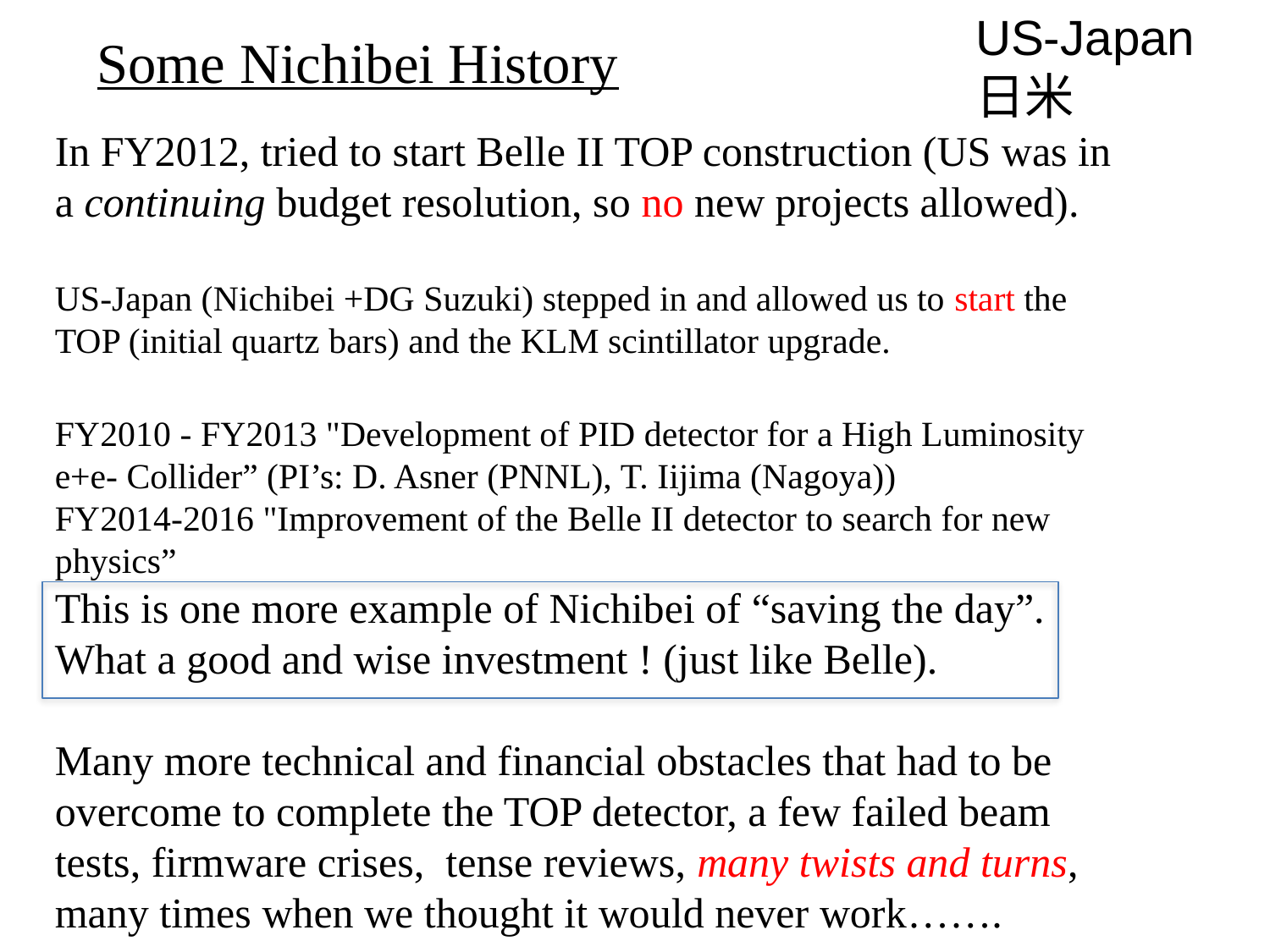

US-Japan
日米
Some Nichibei History
In FY2012, tried to start Belle II TOP construction (US was in a continuing budget resolution, so no new projects allowed).

US-Japan (Nichibei +DG Suzuki) stepped in and allowed us to start the TOP (initial quartz bars) and the KLM scintillator upgrade.

FY2010 - FY2013 "Development of PID detector for a High Luminosity e+e- Collider” (PI’s: D. Asner (PNNL), T. Iijima (Nagoya))
FY2014-2016 "Improvement of the Belle II detector to search for new physics”
This is one more example of Nichibei of “saving the day”. What a good and wise investment ! (just like Belle).

Many more technical and financial obstacles that had to be overcome to complete the TOP detector, a few failed beam tests, firmware crises,  tense reviews, many twists and turns, many times when we thought it would never work…….